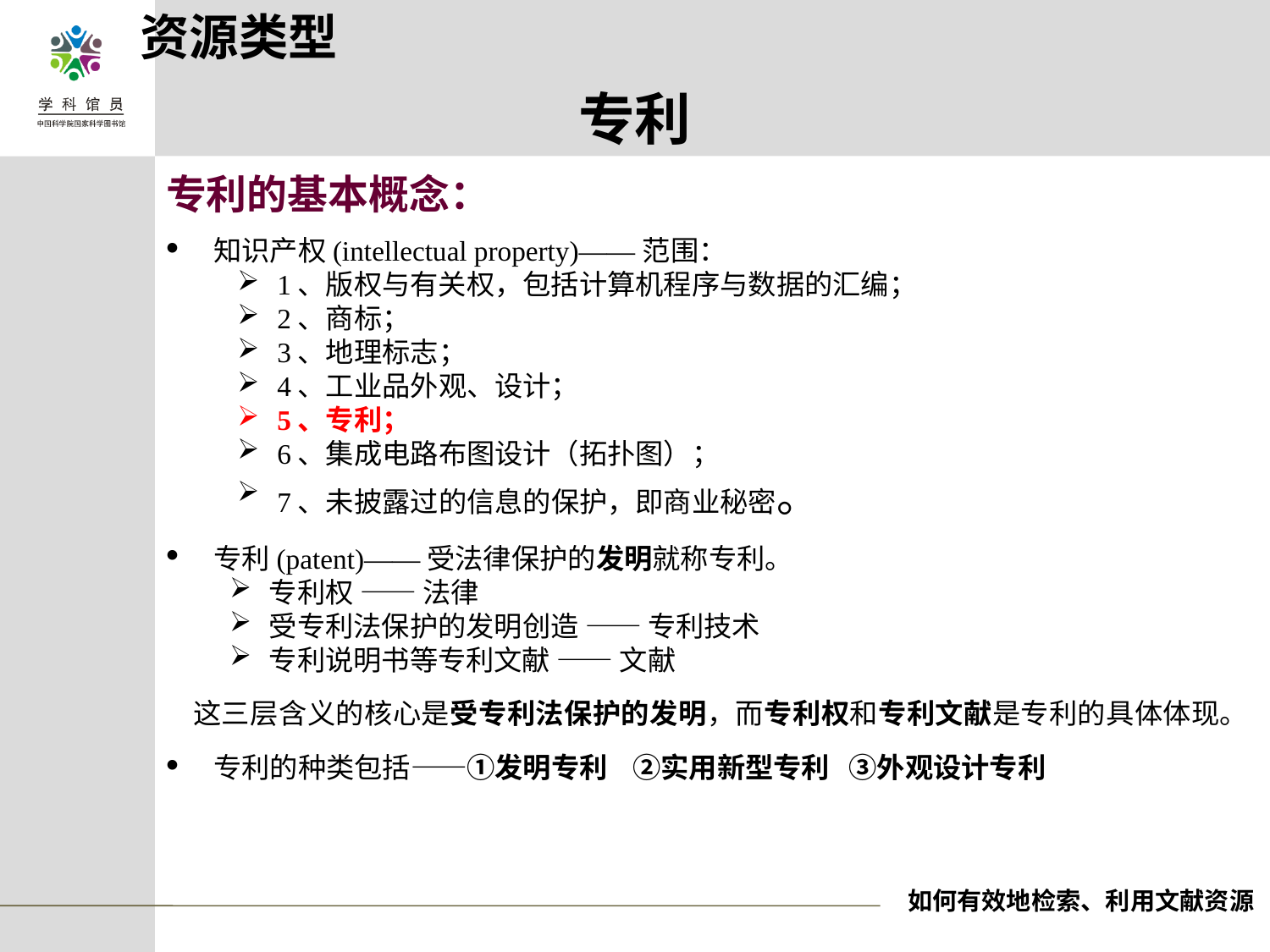

资源类型
# 专利
专利的基本概念：
知识产权(intellectual property)——范围：
1、版权与有关权，包括计算机程序与数据的汇编；
2、商标；
3、地理标志；
4、工业品外观、设计；
5、专利；
6、集成电路布图设计（拓扑图）；
7、未披露过的信息的保护，即商业秘密。
专利(patent)——受法律保护的发明就称专利。
专利权 —— 法律
受专利法保护的发明创造 —— 专利技术
专利说明书等专利文献 —— 文献
   这三层含义的核心是受专利法保护的发明，而专利权和专利文献是专利的具体体现。
专利的种类包括——①发明专利    ②实用新型专利   ③外观设计专利
如何有效地检索、利用文献资源